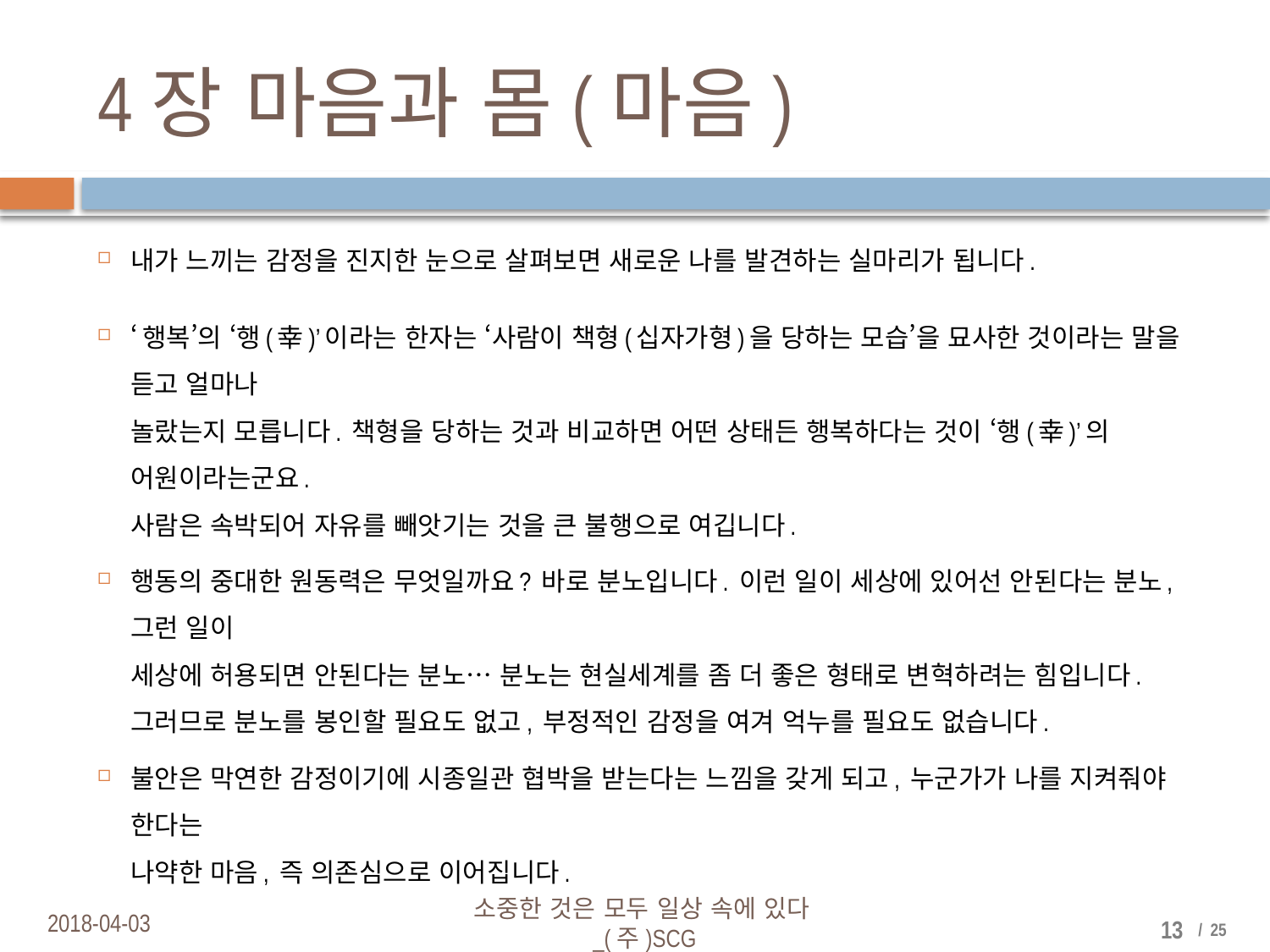

# 4장 마음과 몸(마음)
내가 느끼는 감정을 진지한 눈으로 살펴보면 새로운 나를 발견하는 실마리가 됩니다.

‘행복’의 ‘행(幸)’이라는 한자는 ‘사람이 책형(십자가형)을 당하는 모습’을 묘사한 것이라는 말을 듣고 얼마나
놀랐는지 모릅니다. 책형을 당하는 것과 비교하면 어떤 상태든 행복하다는 것이 ‘행(幸)’의 어원이라는군요.
사람은 속박되어 자유를 빼앗기는 것을 큰 불행으로 여깁니다.
행동의 중대한 원동력은 무엇일까요? 바로 분노입니다. 이런 일이 세상에 있어선 안된다는 분노, 그런 일이
세상에 허용되면 안된다는 분노… 분노는 현실세계를 좀 더 좋은 형태로 변혁하려는 힘입니다. 그러므로 분노를 봉인할 필요도 없고, 부정적인 감정을 여겨 억누를 필요도 없습니다.
불안은 막연한 감정이기에 시종일관 협박을 받는다는 느낌을 갖게 되고, 누군가가 나를 지켜줘야 한다는
나약한 마음, 즉 의존심으로 이어집니다.
2018-04-03
소중한 것은 모두 일상 속에 있다_(주)SCG
13